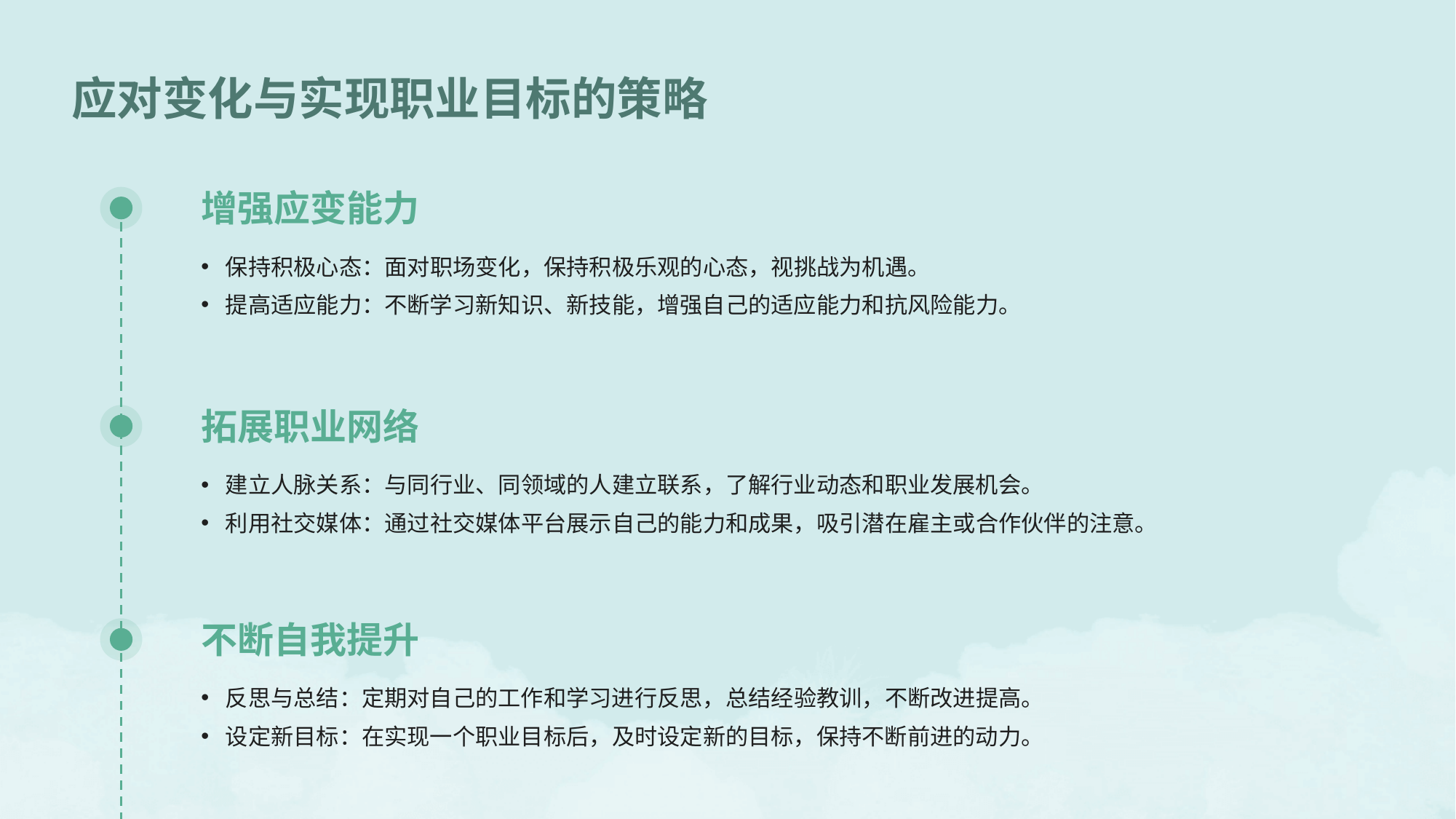

应对变化与实现职业目标的策略
增强应变能力

保持积极心态：面对职场变化，保持积极乐观的心态，视挑战为机遇。
提高适应能力：不断学习新知识、新技能，增强自己的适应能力和抗风险能力。
拓展职业网络

建立人脉关系：与同行业、同领域的人建立联系，了解行业动态和职业发展机会。
利用社交媒体：通过社交媒体平台展示自己的能力和成果，吸引潜在雇主或合作伙伴的注意。
不断自我提升

反思与总结：定期对自己的工作和学习进行反思，总结经验教训，不断改进提高。
设定新目标：在实现一个职业目标后，及时设定新的目标，保持不断前进的动力。